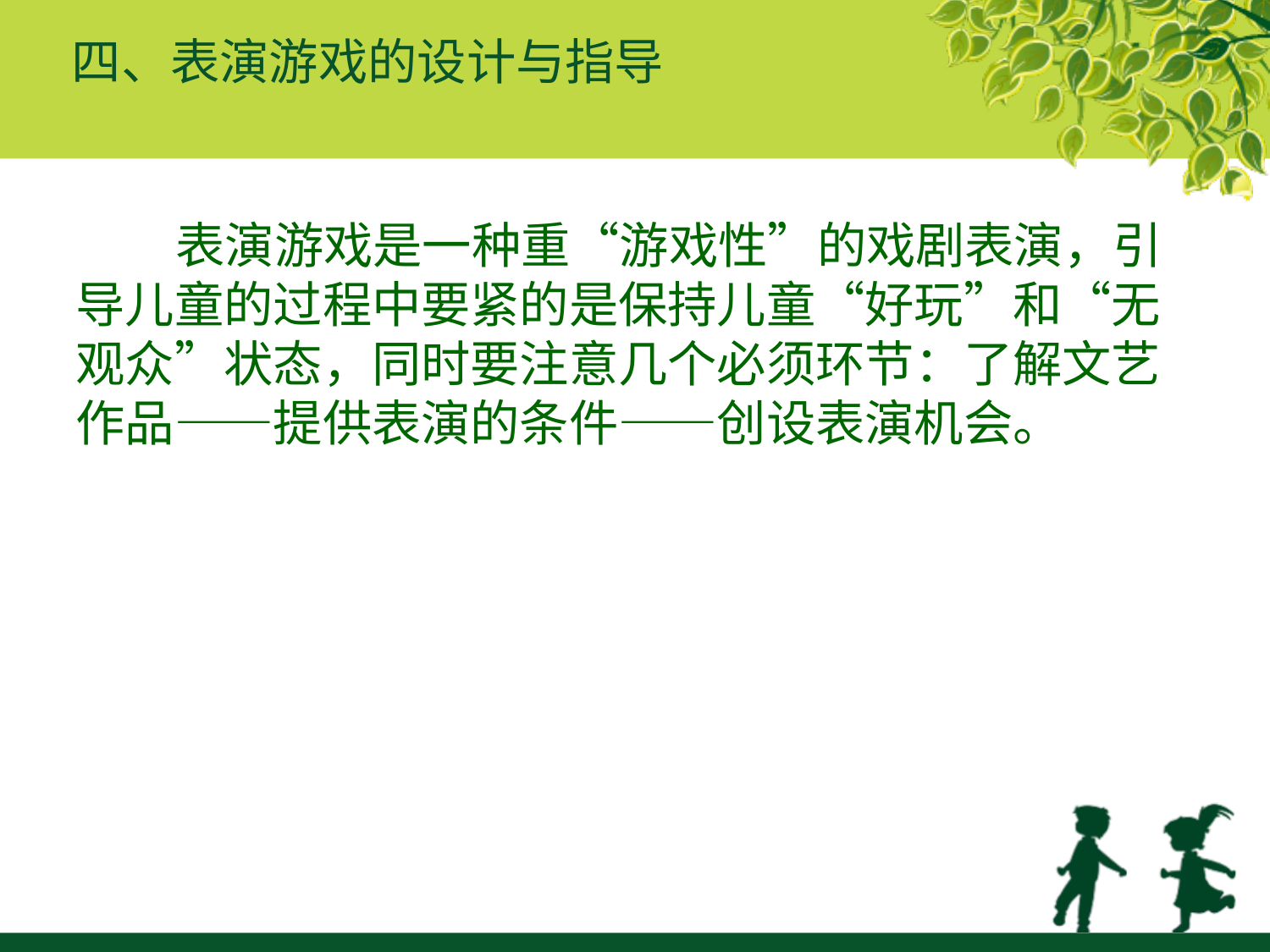

# 四、表演游戏的设计与指导
        表演游戏是一种重“游戏性”的戏剧表演，引导儿童的过程中要紧的是保持儿童“好玩”和“无观众”状态，同时要注意几个必须环节：了解文艺作品——提供表演的条件——创设表演机会。